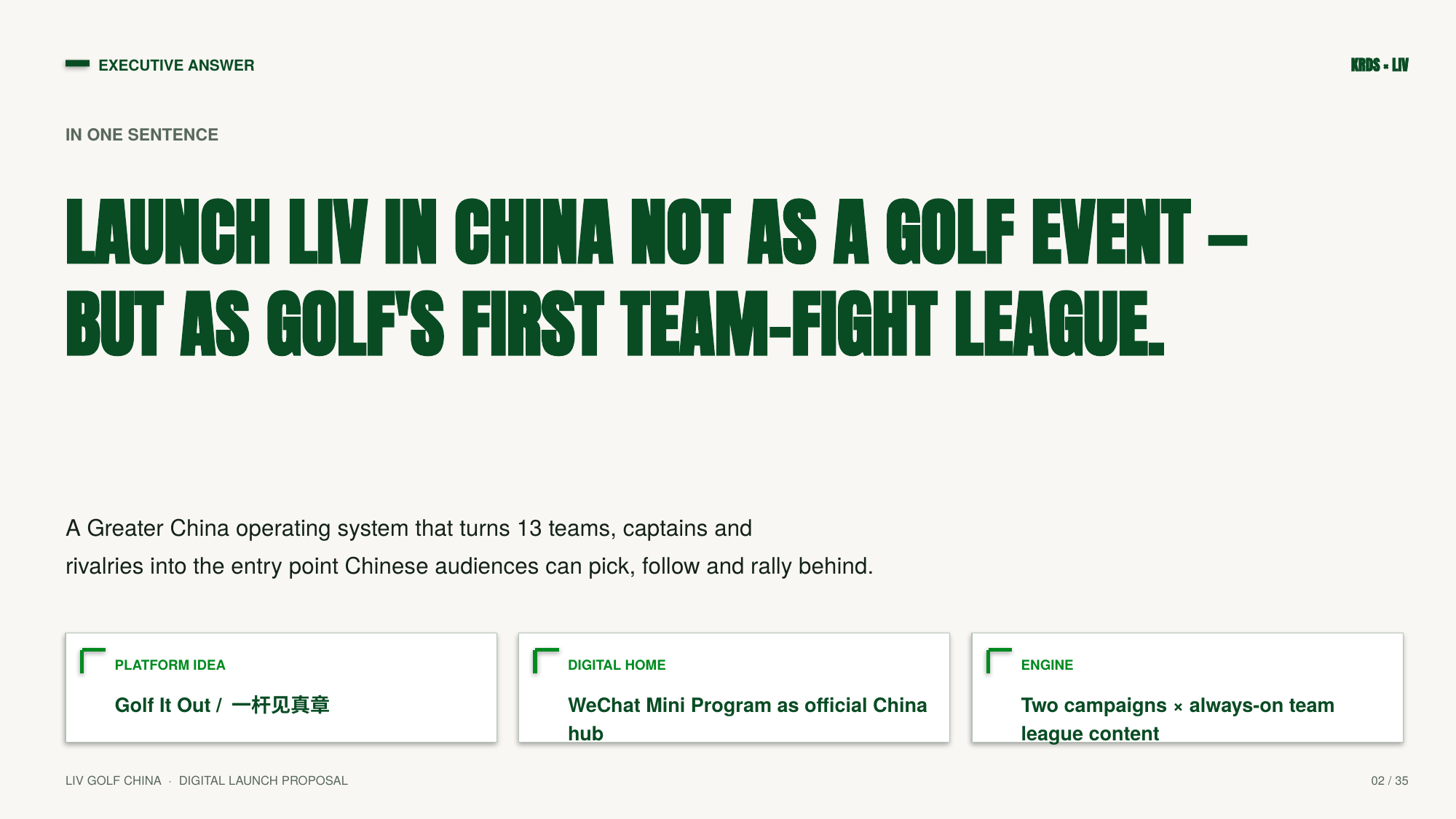

EXECUTIVE ANSWER
KRDS × LIV

IN ONE SENTENCE
LAUNCH LIV IN CHINA NOT AS A GOLF EVENT —
BUT AS GOLF'S FIRST TEAM-FIGHT LEAGUE.
A Greater China operating system that turns 13 teams, captains and
rivalries into the entry point Chinese audiences can pick, follow and rally behind.

PLATFORM IDEA
DIGITAL HOME
ENGINE
Golf It Out / 一杆见真章
WeChat Mini Program as official China hub
Two campaigns × always-on team league content
LIV GOLF CHINA  ·  DIGITAL LAUNCH PROPOSAL
02 / 35